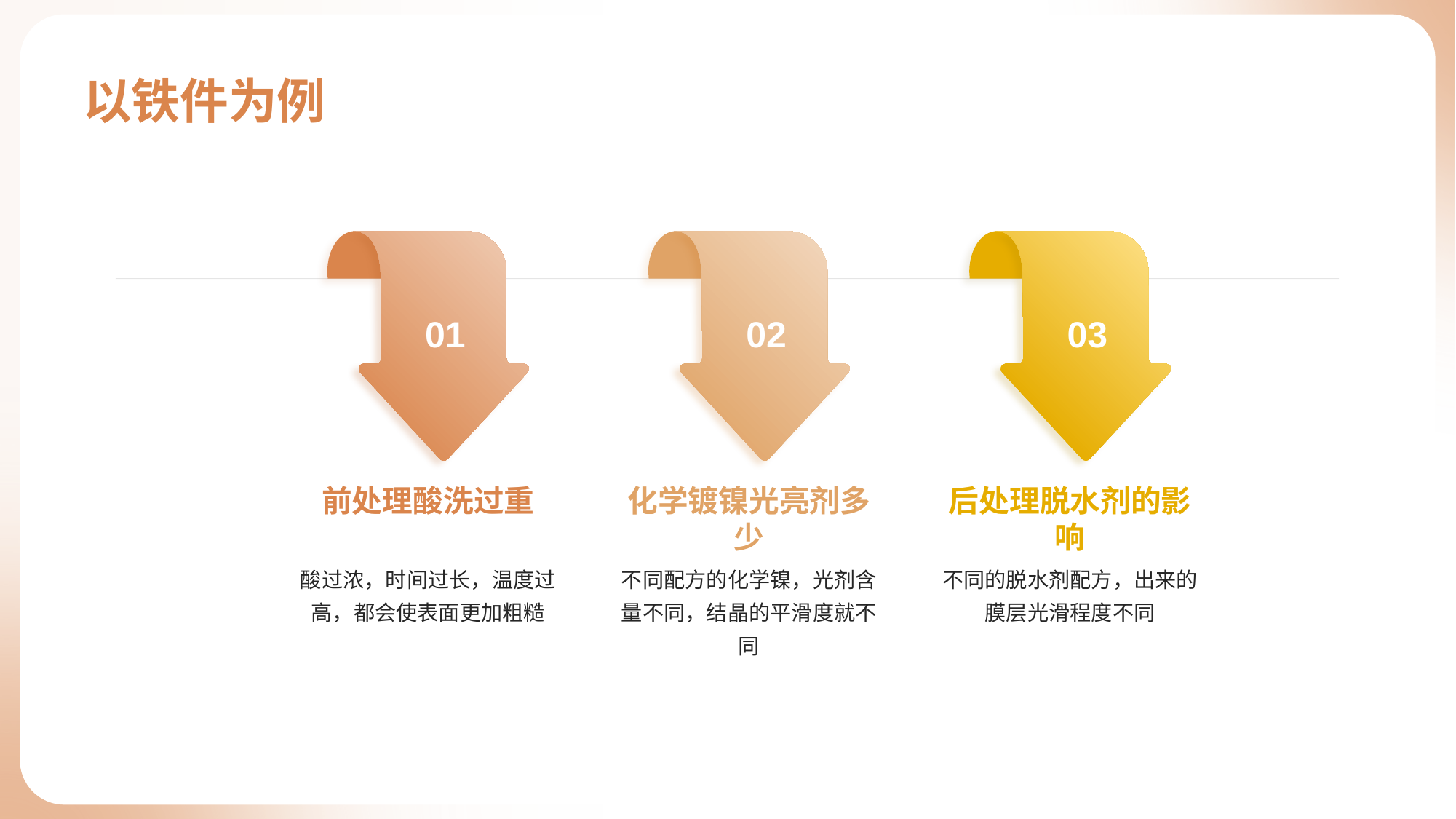

# 以铁件为例
01
02
03

前处理酸洗过重

化学镀镍光亮剂多少
后处理脱水剂的影响
酸过浓，时间过长，温度过高，都会使表面更加粗糙
不同配方的化学镍，光剂含量不同，结晶的平滑度就不同
不同的脱水剂配方，出来的膜层光滑程度不同